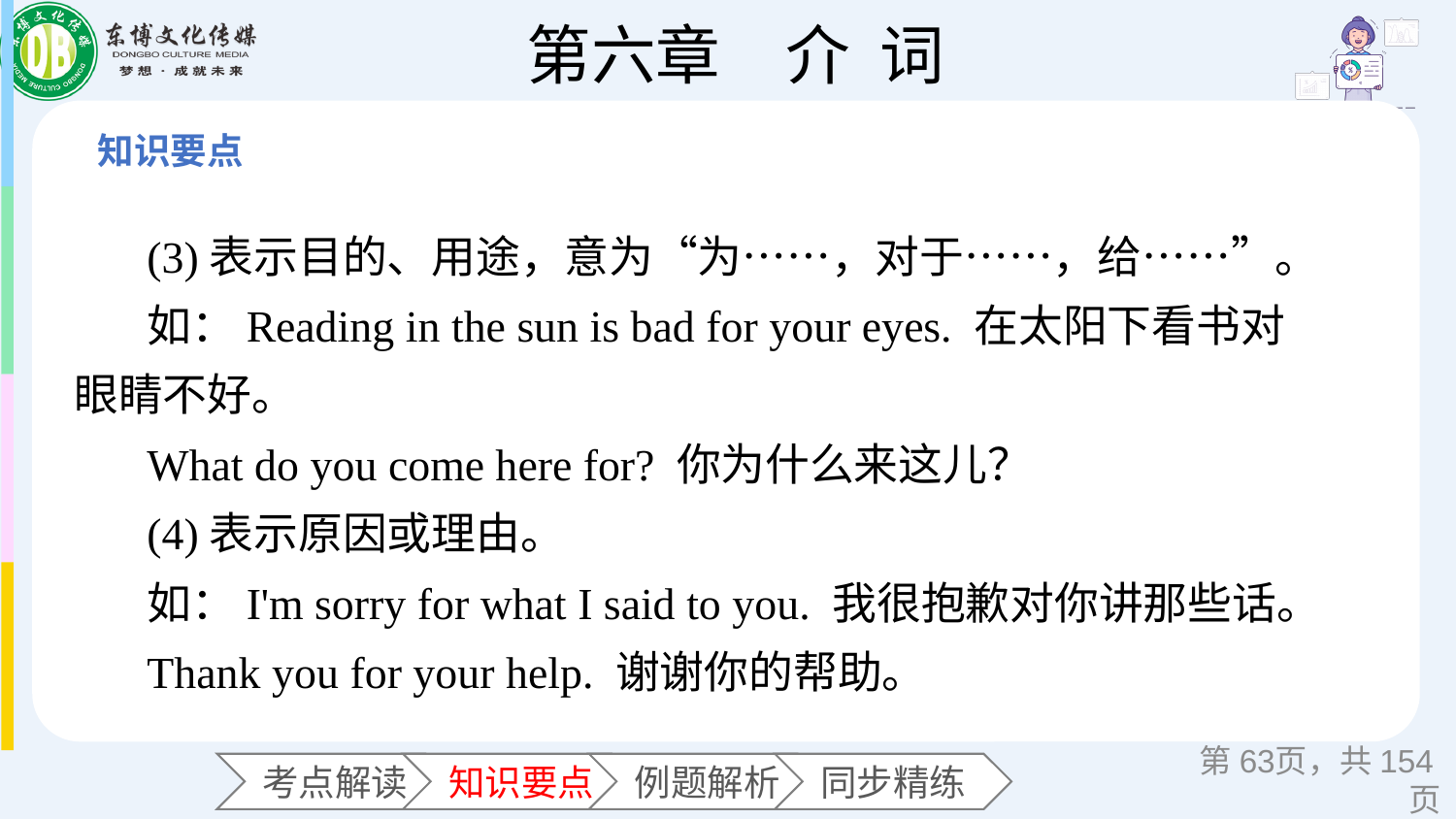

(3)表示目的、用途，意为“为……，对于……，给……”。
如：Reading in the sun is bad for your eyes. 在太阳下看书对眼睛不好。
What do you come here for? 你为什么来这儿？
(4)表示原因或理由。
如：I'm sorry for what I said to you. 我很抱歉对你讲那些话。
Thank you for your help. 谢谢你的帮助。
第63页，共154页